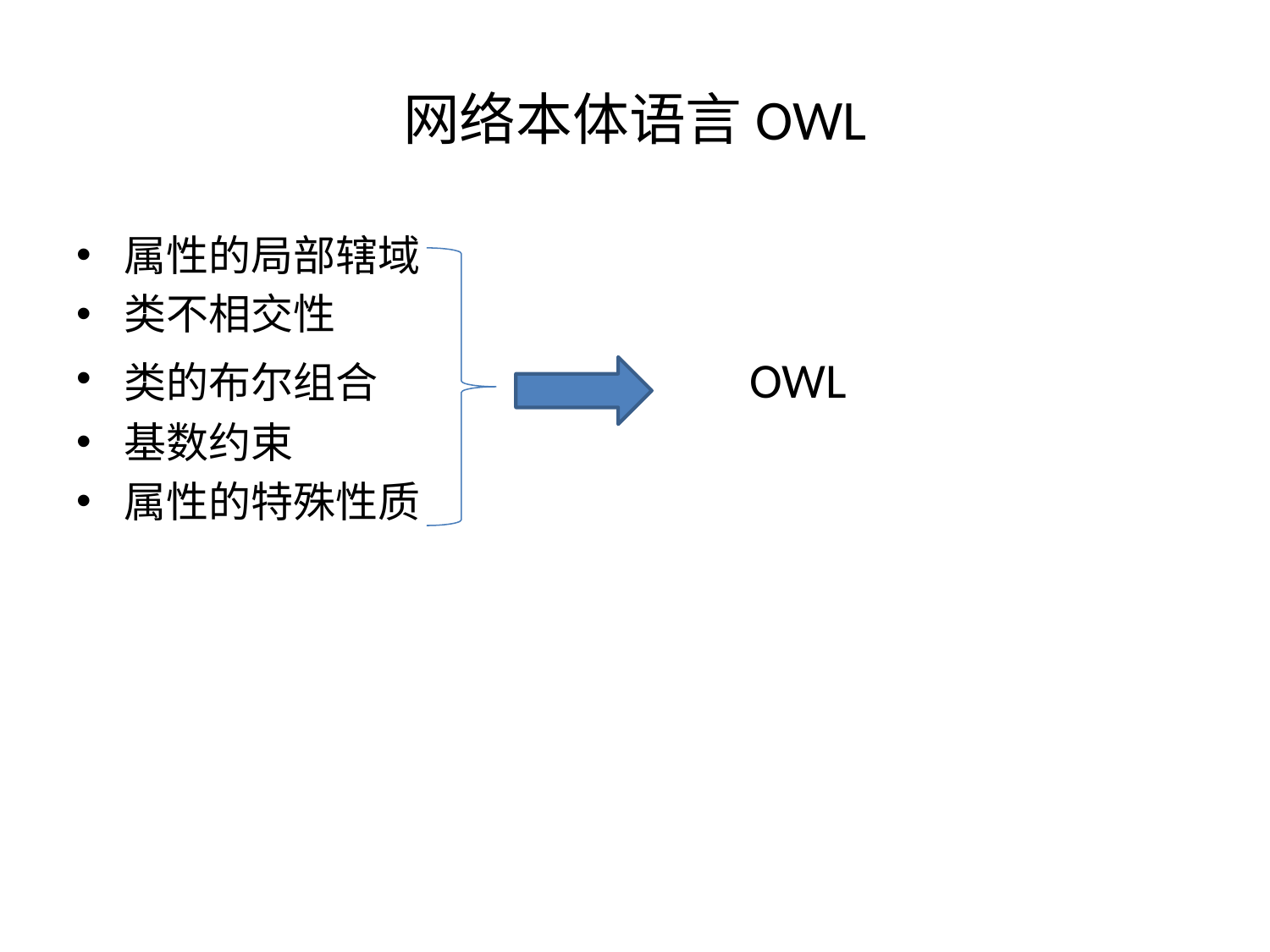

# 网络本体语言OWL
属性的局部辖域
类不相交性
类的布尔组合                                      OWL
基数约束
属性的特殊性质